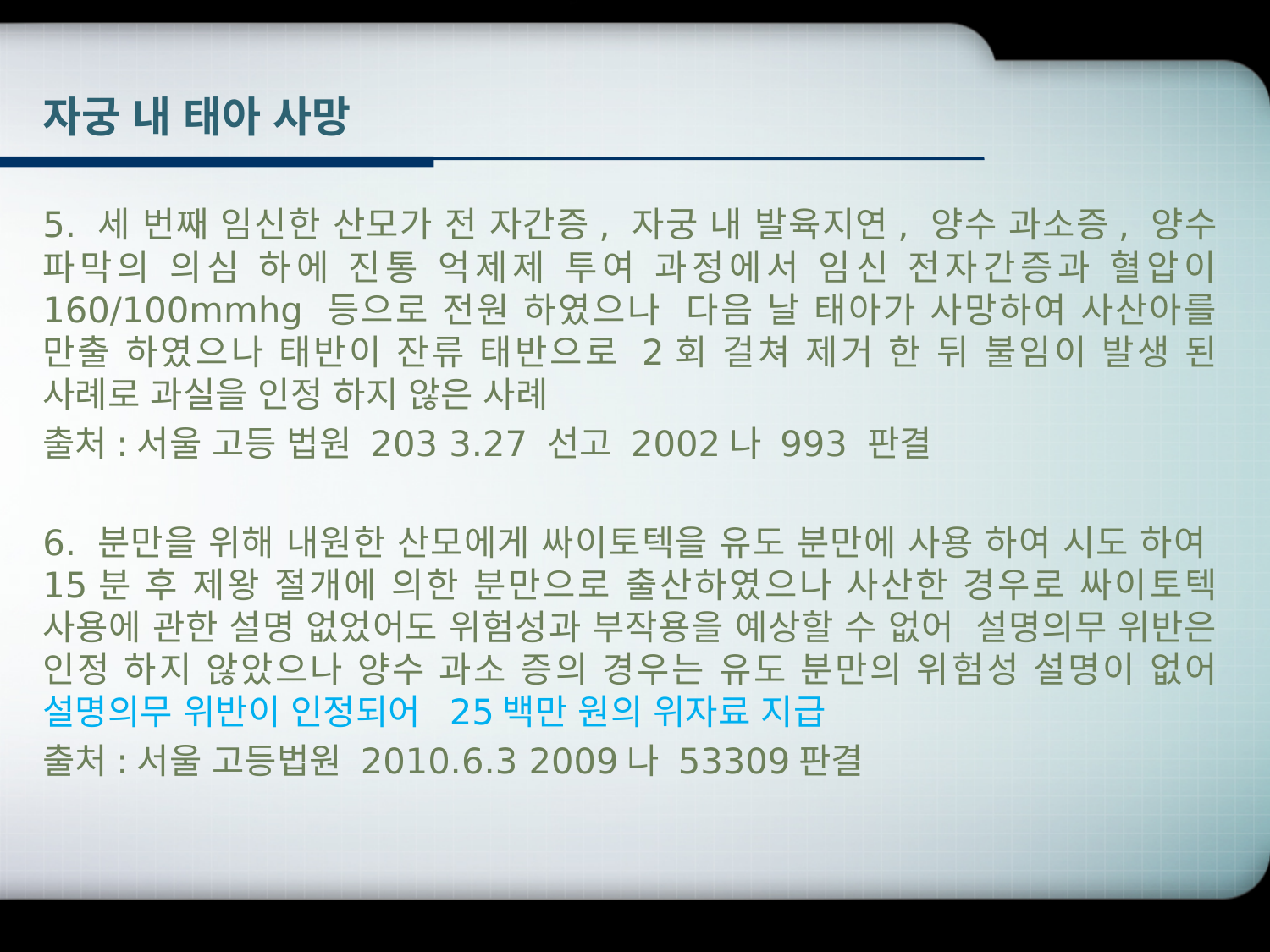

# 자궁 내 태아 사망
5. 세 번째 임신한 산모가 전 자간증, 자궁 내 발육지연, 양수 과소증, 양수 파막의 의심 하에 진통 억제제 투여 과정에서 임신 전자간증과 혈압이 160/100mmhg 등으로 전원 하였으나  다음 날 태아가 사망하여 사산아를 만출 하였으나 태반이 잔류 태반으로 2회 걸쳐 제거 한 뒤 불임이 발생 된 사례로 과실을 인정 하지 않은 사례
출처:서울 고등 법원 203 3.27 선고 2002나 993 판결

6. 분만을 위해 내원한 산모에게 싸이토텍을 유도 분만에 사용 하여 시도 하여  15분 후 제왕 절개에 의한 분만으로 출산하였으나 사산한 경우로 싸이토텍 사용에 관한 설명 없었어도 위험성과 부작용을 예상할 수 없어  설명의무 위반은 인정 하지 않았으나 양수 과소 증의 경우는 유도 분만의 위험성 설명이 없어 설명의무 위반이 인정되어  25백만 원의 위자료 지급
출처:서울 고등법원 2010.6.3 2009나 53309판결